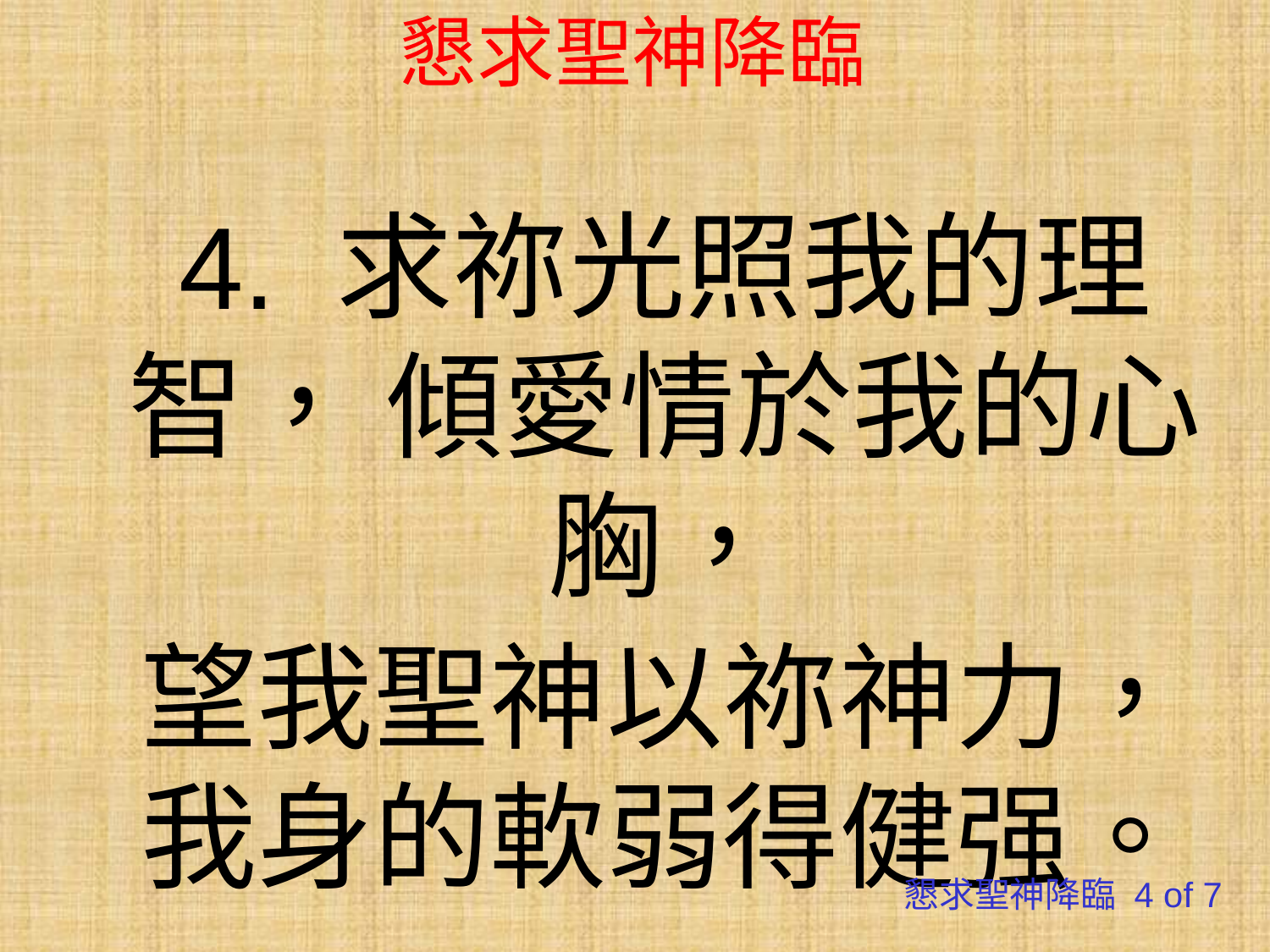

# 懇求聖神降臨
4. 求祢光照我的理智， 傾愛情於我的心胸，
望我聖神以祢神力， 我身的軟弱得健强。
懇求聖神降臨 4 of 7